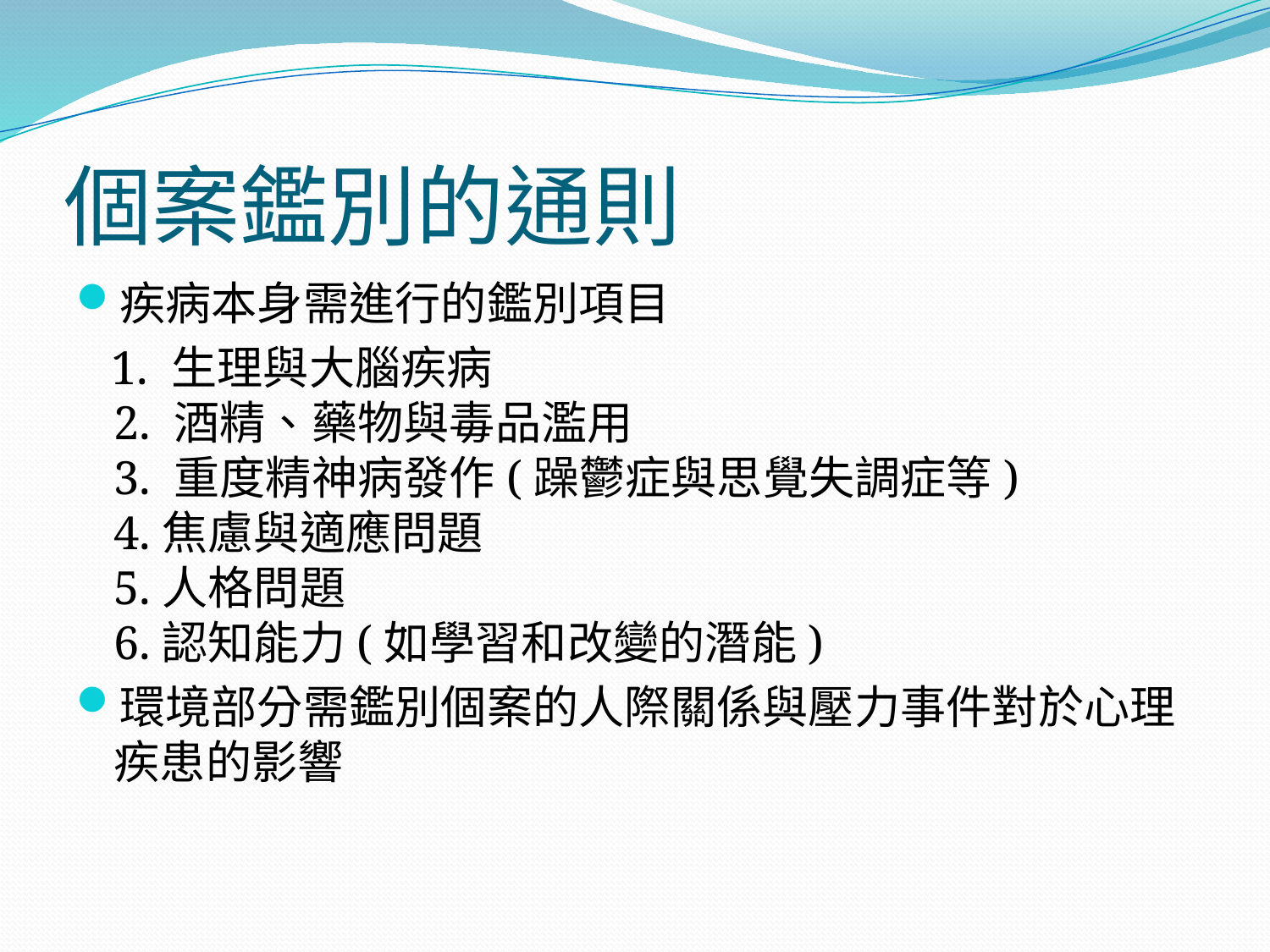

# 個案鑑別的通則
疾病本身需進行的鑑別項目
   1. 生理與大腦疾病
2. 酒精、藥物與毒品濫用
3. 重度精神病發作(躁鬱症與思覺失調症等)
4.焦慮與適應問題
5.人格問題
6.認知能力(如學習和改變的潛能)
環境部分需鑑別個案的人際關係與壓力事件對於心理疾患的影響